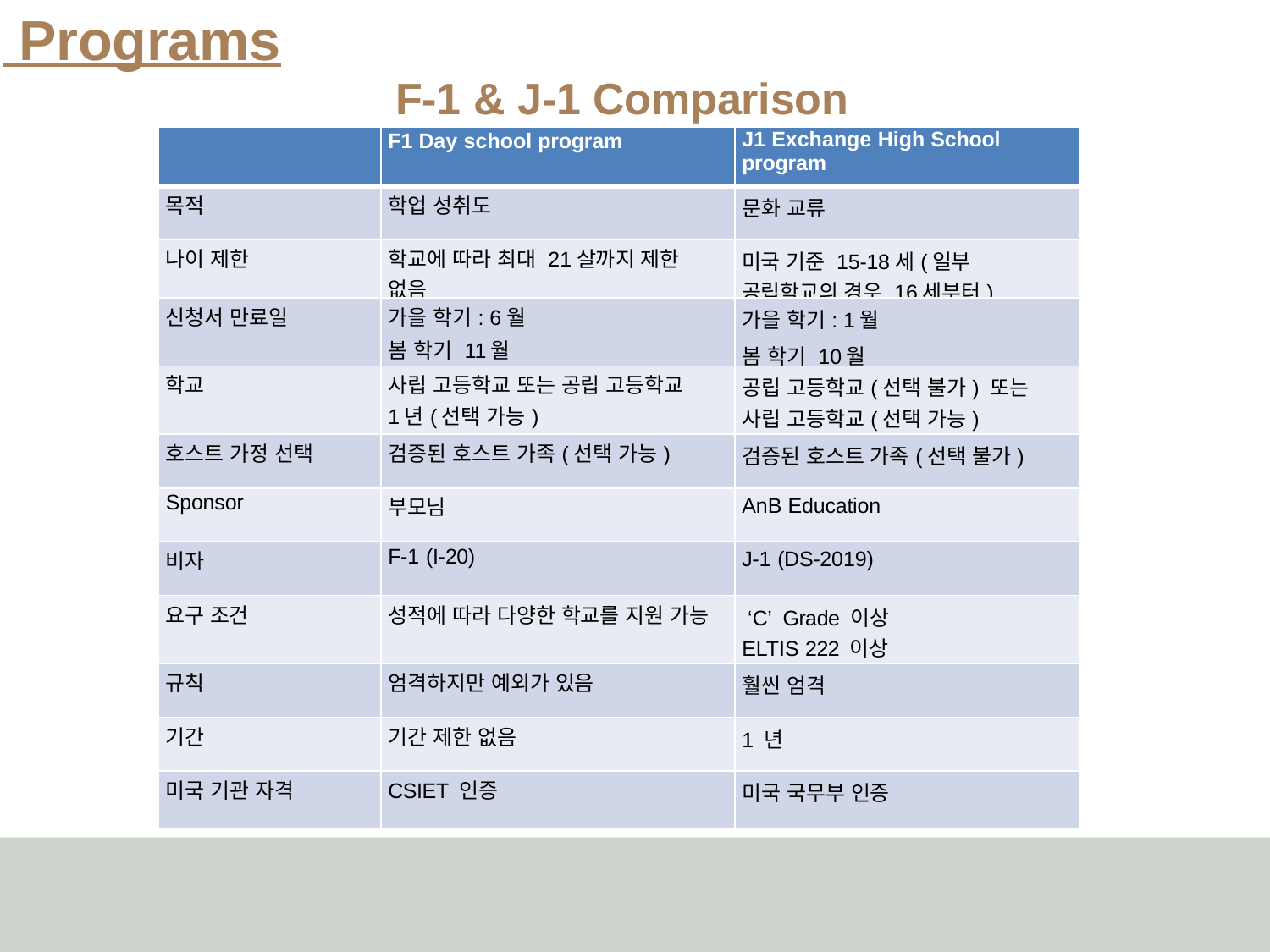

# Programs
F-1 & J-1 Comparison
|  | F1 Day school program | J1 Exchange High School program |
| --- | --- | --- |
| 목적 | 학업 성취도 | 문화 교류 |
| 나이 제한 | 학교에 따라 최대 21살까지 제한 없음 | 미국 기준 15-18세(일부 공립학교의 경우 16세부터) |
| 신청서 만료일 | 가을 학기: 6월 봄 학기 11월 | 가을 학기: 1월 봄 학기 10월 |
| 학교 | 사립 고등학교 또는 공립 고등학교 1년(선택 가능) | 공립 고등학교(선택 불가) 또는 사립 고등학교(선택 가능) |
| 호스트 가정 선택 | 검증된 호스트 가족(선택 가능) | 검증된 호스트 가족(선택 불가) |
| Sponsor | 부모님 | AnB Education |
| 비자 | F-1 (I-20) | J-1 (DS-2019) |
| 요구 조건 | 성적에 따라 다양한 학교를 지원 가능 | ‘C’ Grade 이상 ELTIS 222 이상 |
| 규칙 | 엄격하지만 예외가 있음 | 훨씬 엄격 |
| 기간 | 기간 제한 없음 | 1 년 |
| 미국 기관 자격 | CSIET 인증 | 미국 국무부 인증 |